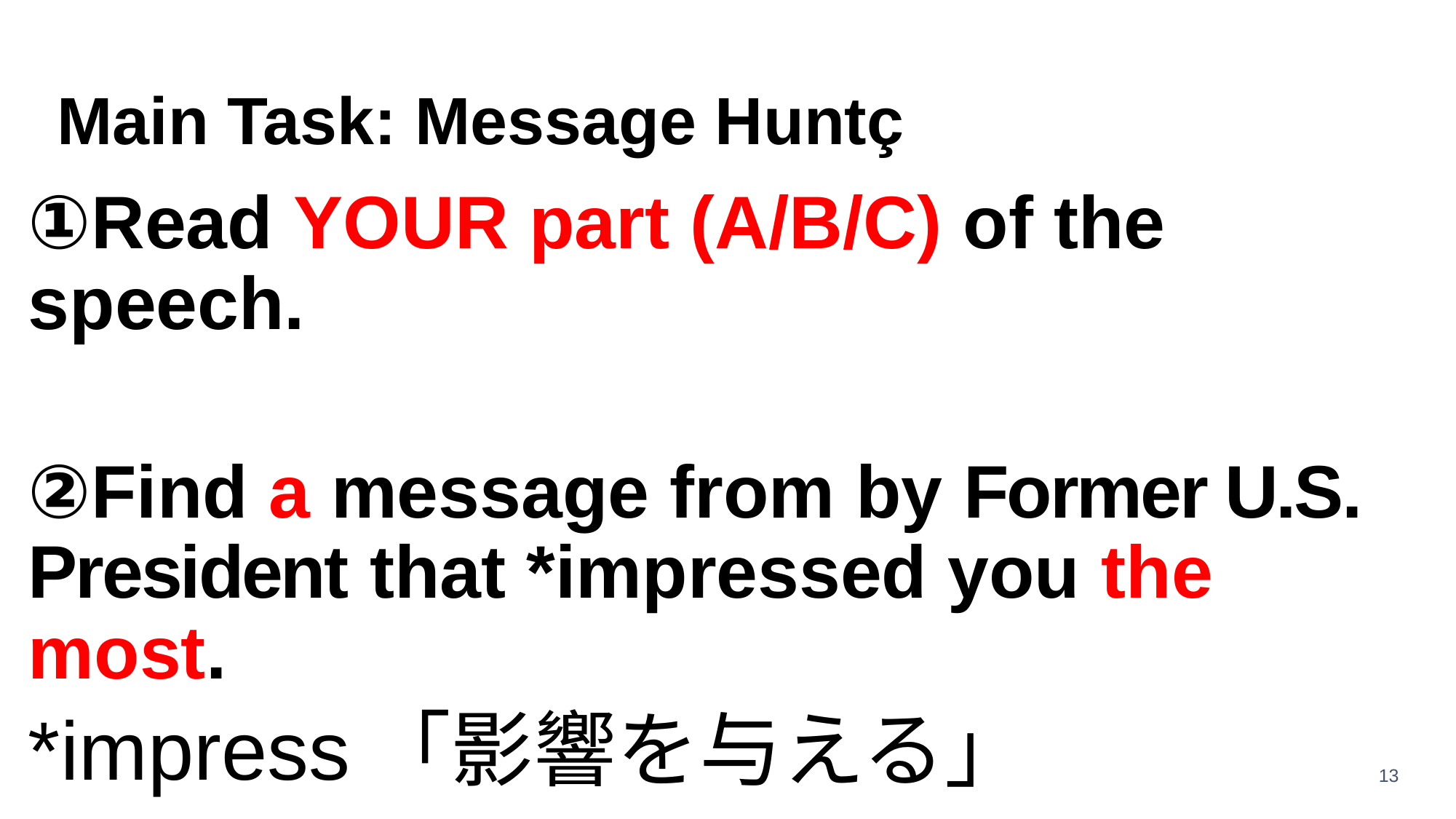

# Main Task: Message Huntç
①Read YOUR part (A/B/C) of the speech.

②Find a message from by Former U.S. President that *impressed you the most.
*impress「影響を与える」